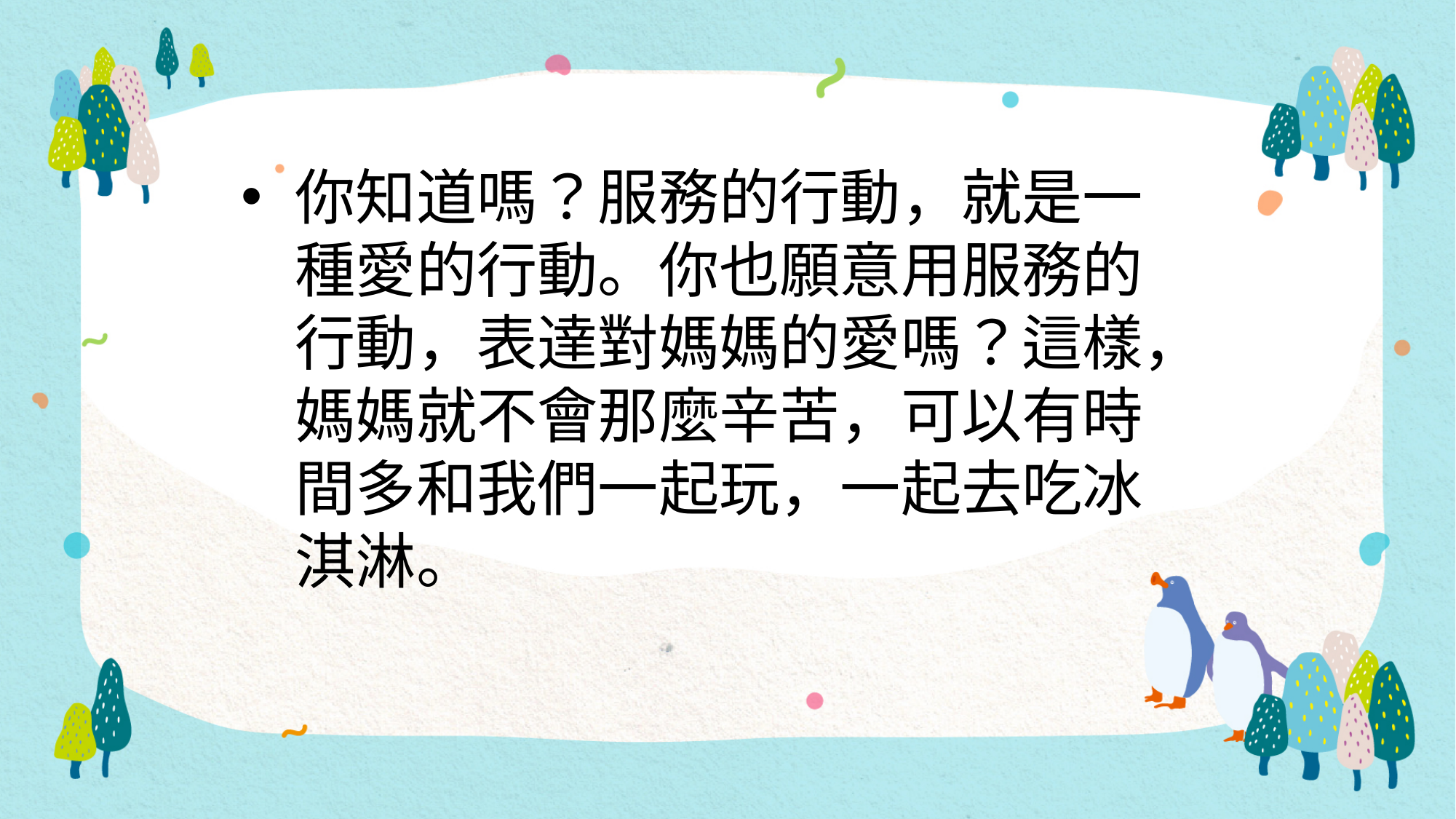

#
你知道嗎？服務的行動，就是一種愛的行動。你也願意用服務的行動，表達對媽媽的愛嗎？這樣，媽媽就不會那麼辛苦，可以有時間多和我們一起玩，一起去吃冰淇淋。